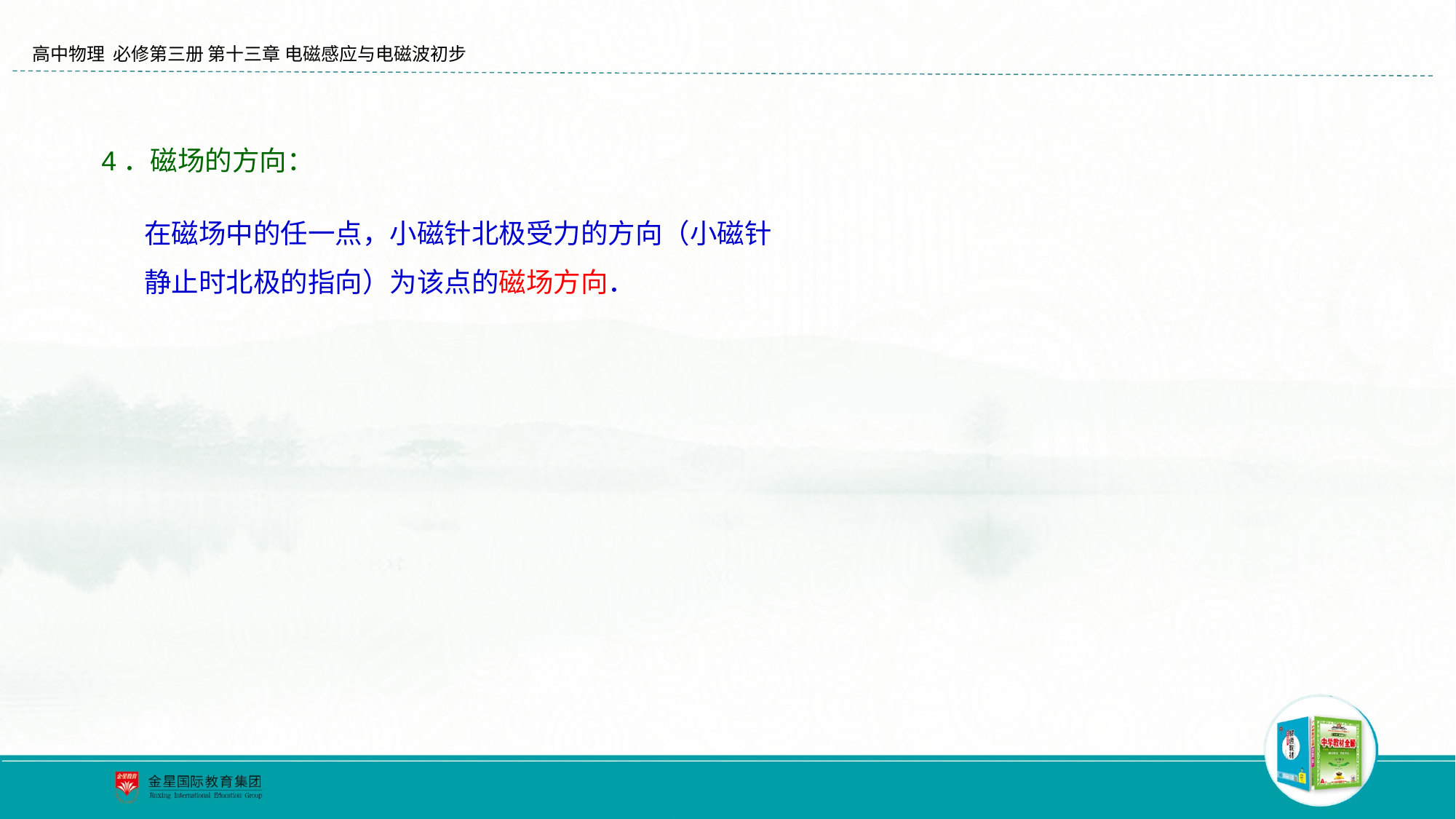

4．磁场的方向：

在磁场中的任一点，小磁针北极受力的方向（小磁针静止时北极的指向）为该点的磁场方向．